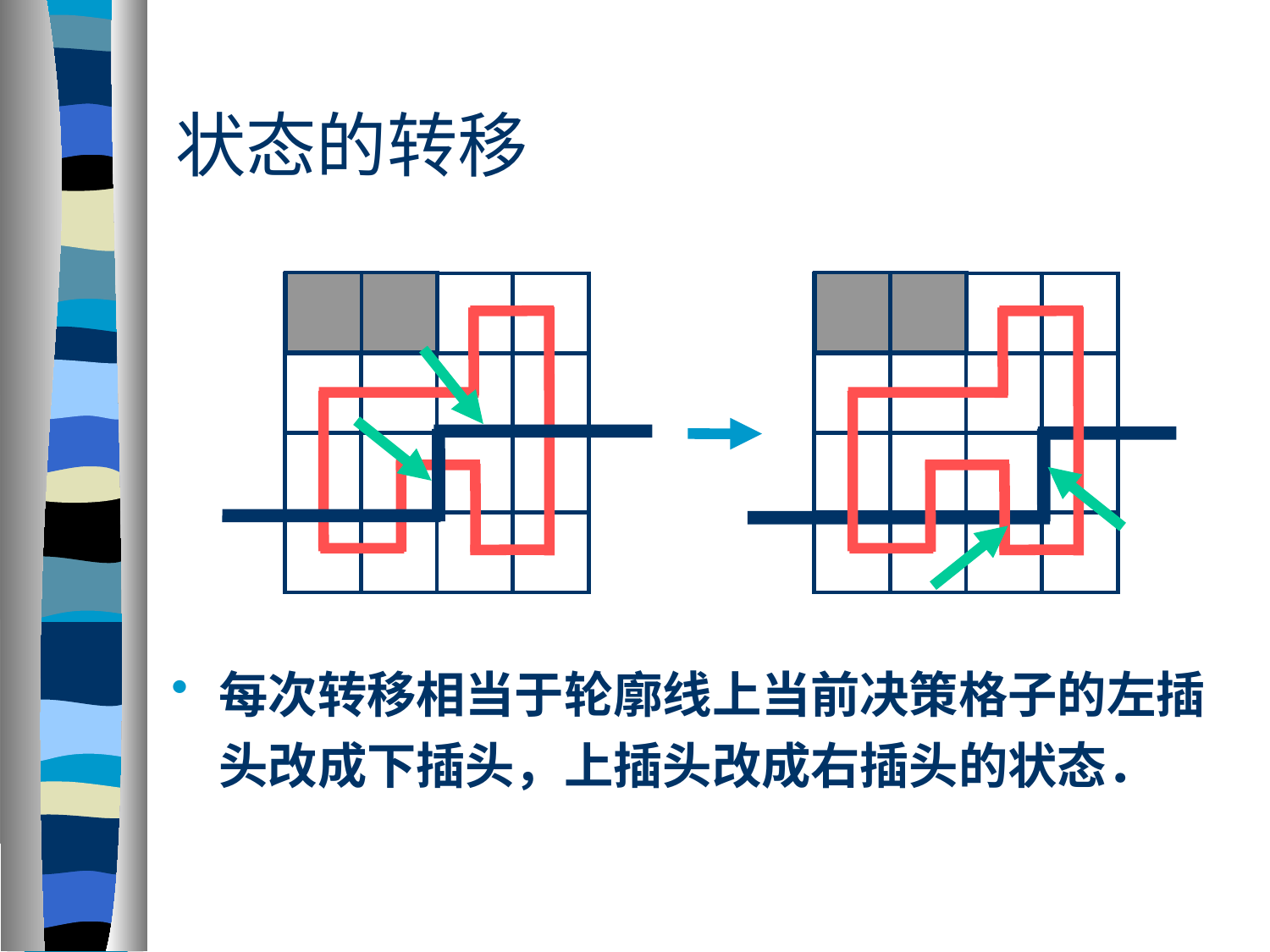

# 状态的转移

每次转移相当于轮廓线上当前决策格子的左插头改成下插头，上插头改成右插头的状态．